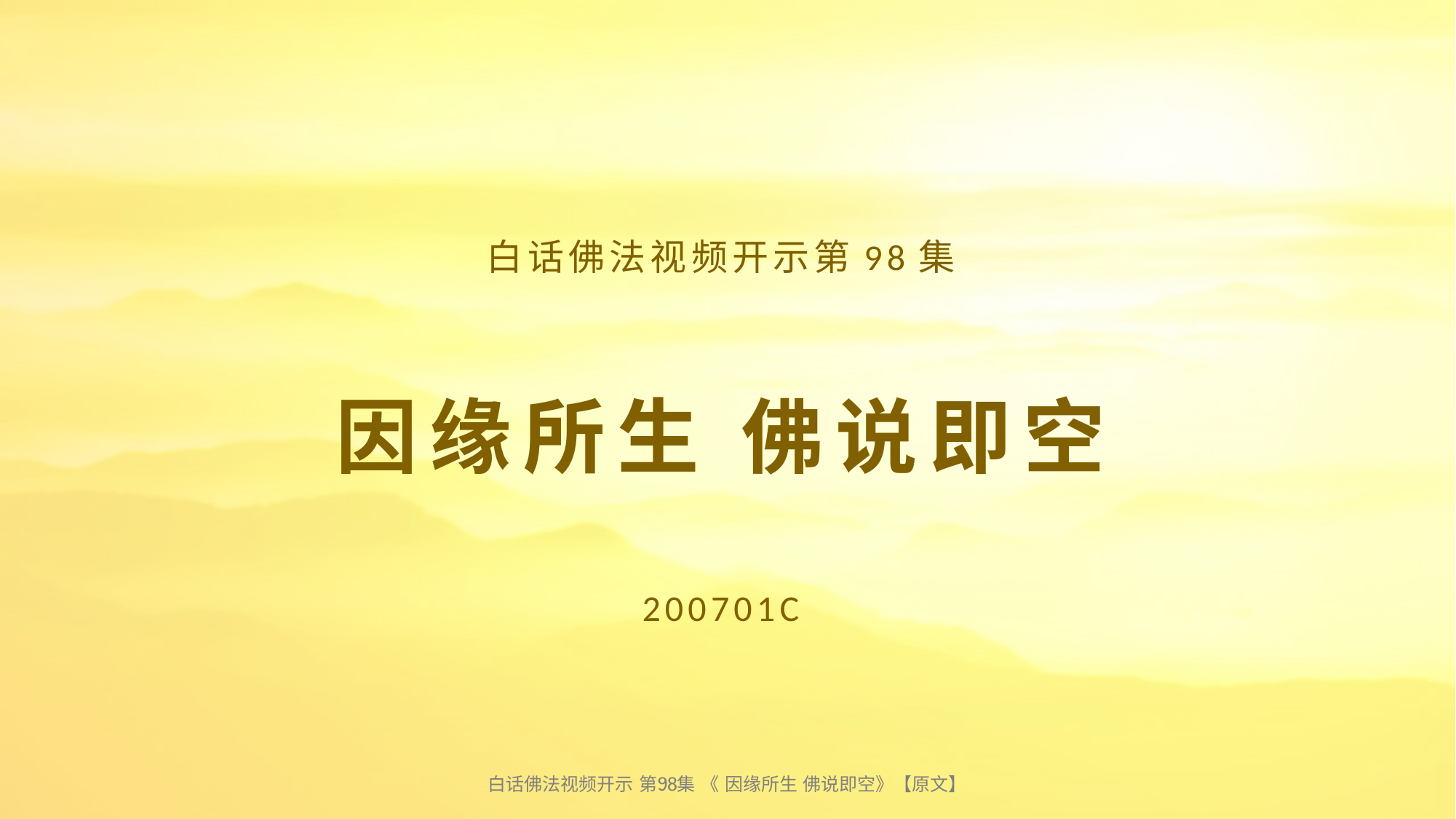

白话佛法视频开示第98集
# 因缘所生 佛说即空
200701C
白话佛法视频开示 第98集 《 因缘所生 佛说即空》【原文】